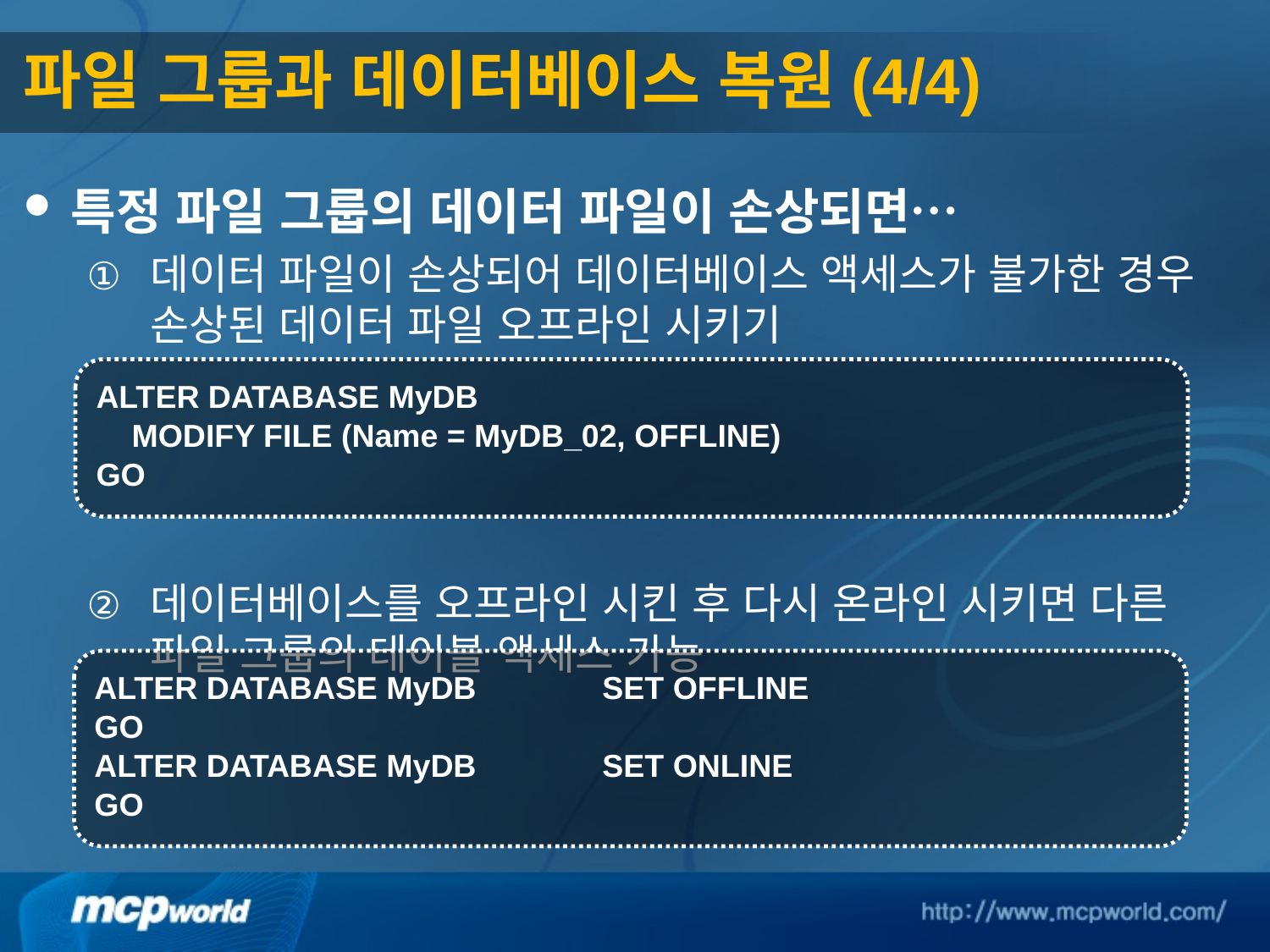

# 파일 그룹과 데이터베이스 복원(4/4)
특정 파일 그룹의 데이터 파일이 손상되면…
데이터 파일이 손상되어 데이터베이스 액세스가 불가한 경우 손상된 데이터 파일 오프라인 시키기

데이터베이스를 오프라인 시킨 후 다시 온라인 시키면 다른 파일 그룹의 테이블 액세스 가능
ALTER DATABASE MyDB
    MODIFY FILE (Name = MyDB_02, OFFLINE)
GO
ALTER DATABASE MyDB	SET OFFLINE
GO
ALTER DATABASE MyDB	SET ONLINE
GO